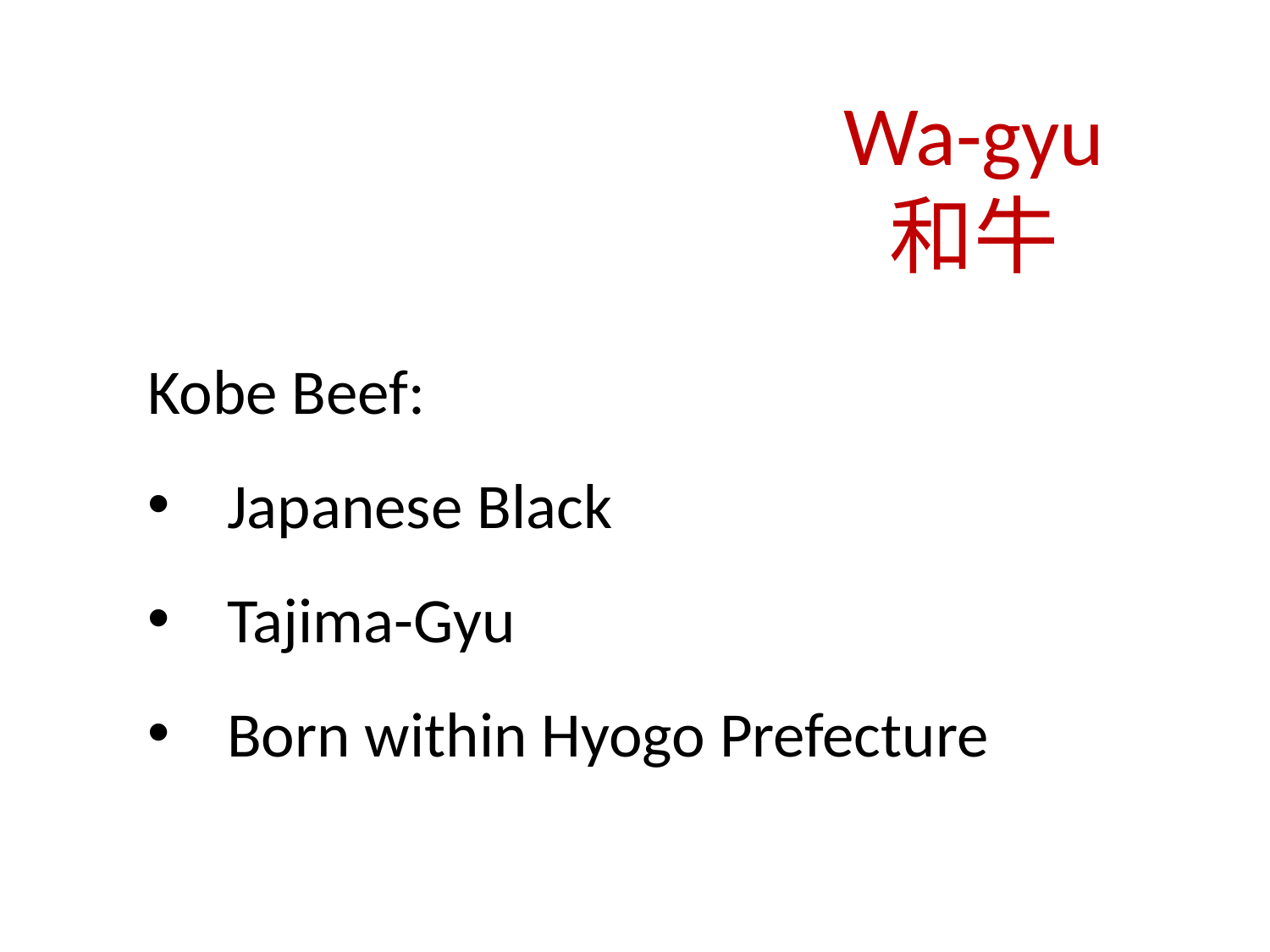

Wa-gyu
和牛
Kobe Beef:
Japanese Black
Tajima-Gyu
Born within Hyogo Prefecture